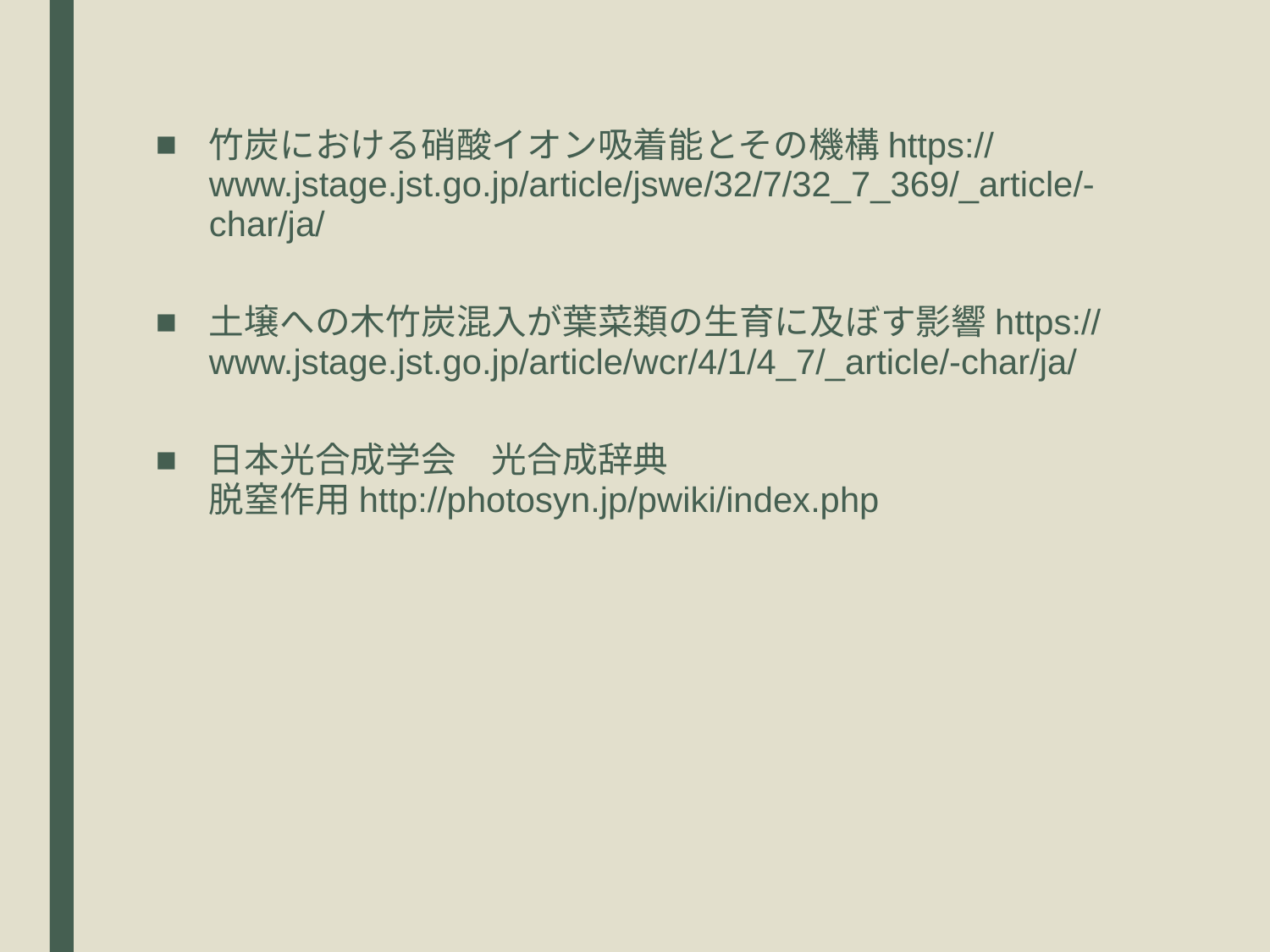

竹炭における硝酸イオン吸着能とその機構https://www.jstage.jst.go.jp/article/jswe/32/7/32_7_369/_article/-char/ja/

土壌への木竹炭混入が葉菜類の生育に及ぼす影響https://www.jstage.jst.go.jp/article/wcr/4/1/4_7/_article/-char/ja/

日本光合成学会　光合成辞典　脱窒作用http://photosyn.jp/pwiki/index.php